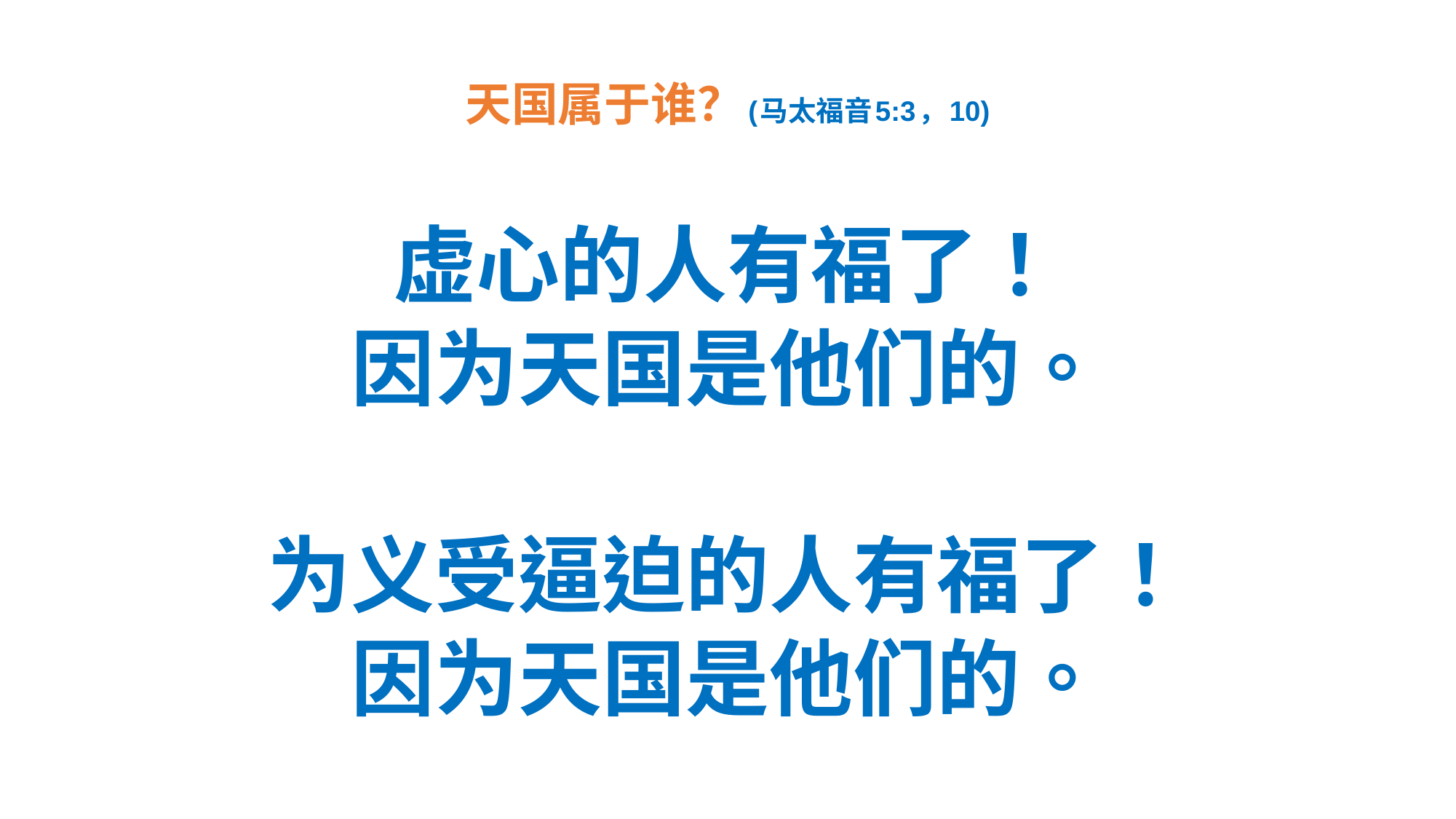

# 天国属于谁？(马太福音5:3，10)
虚心的人有福了！
因为天国是他们的。

为义受逼迫的人有福了！
因为天国是他们的。